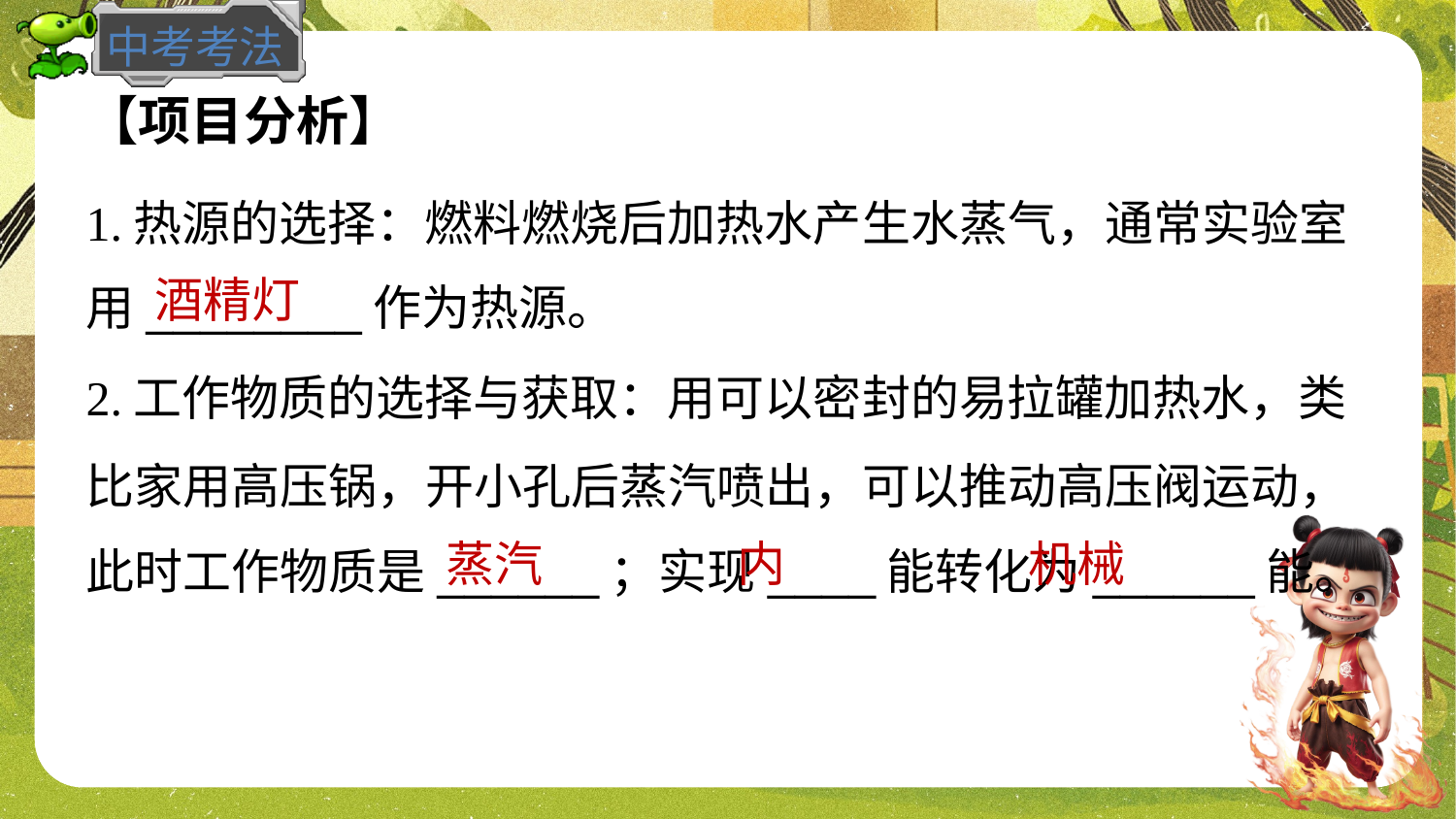

【项目分析】
1.热源的选择：燃料燃烧后加热水产生水蒸气，通常实验室
用________作为热源。
酒精灯
2.工作物质的选择与获取：用可以密封的易拉罐加热水，类
比家用高压锅，开小孔后蒸汽喷出，可以推动高压阀运动，
此时工作物质是______；实现____能转化为______能。
蒸汽
内
机械